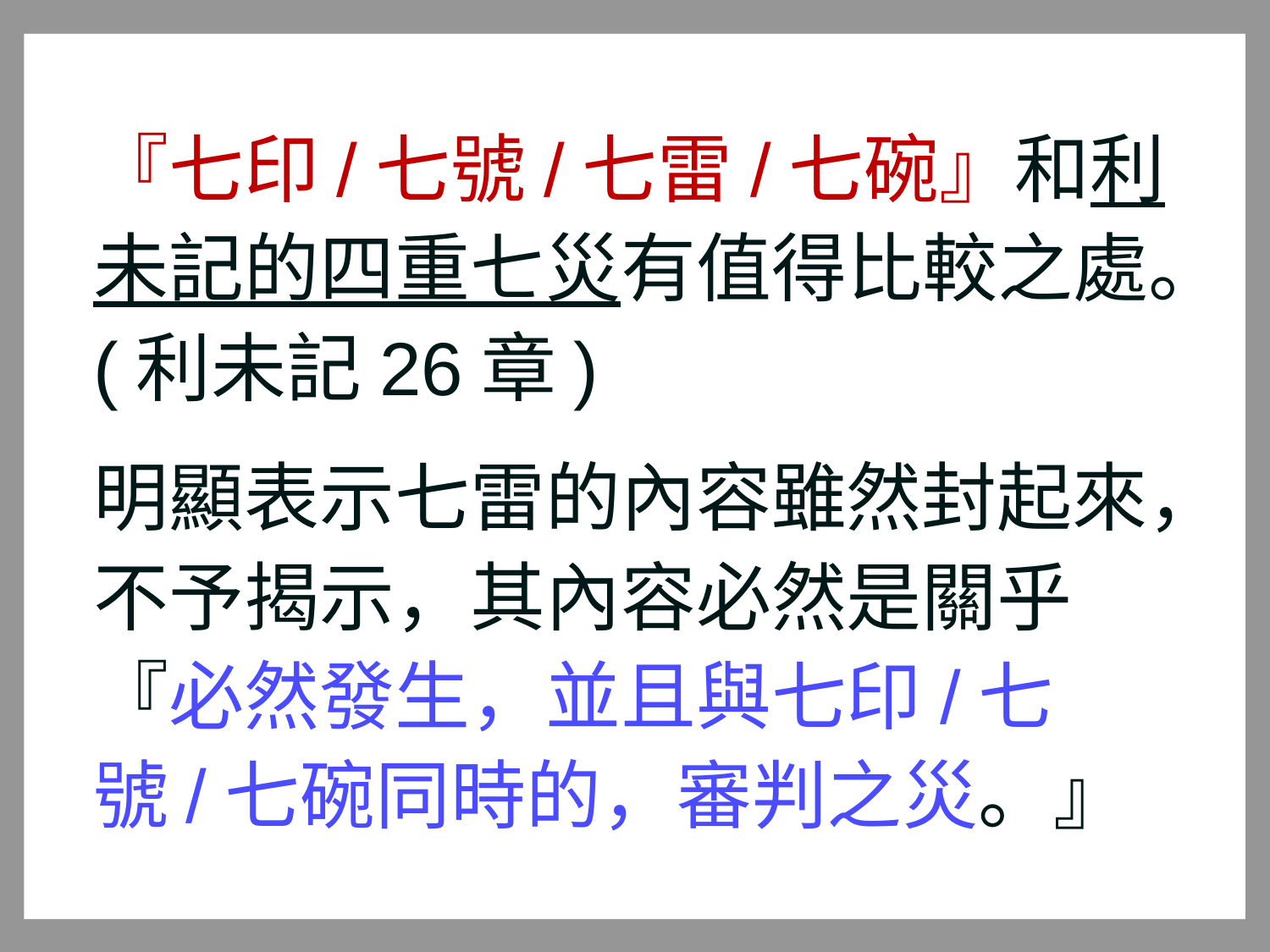

『七印/七號/七雷/七碗』和利未記的四重七災有值得比較之處。(利未記26章)
明顯表示七雷的內容雖然封起來，不予揭示，其內容必然是關乎『必然發生，並且與七印/七號/七碗同時的，審判之災。』